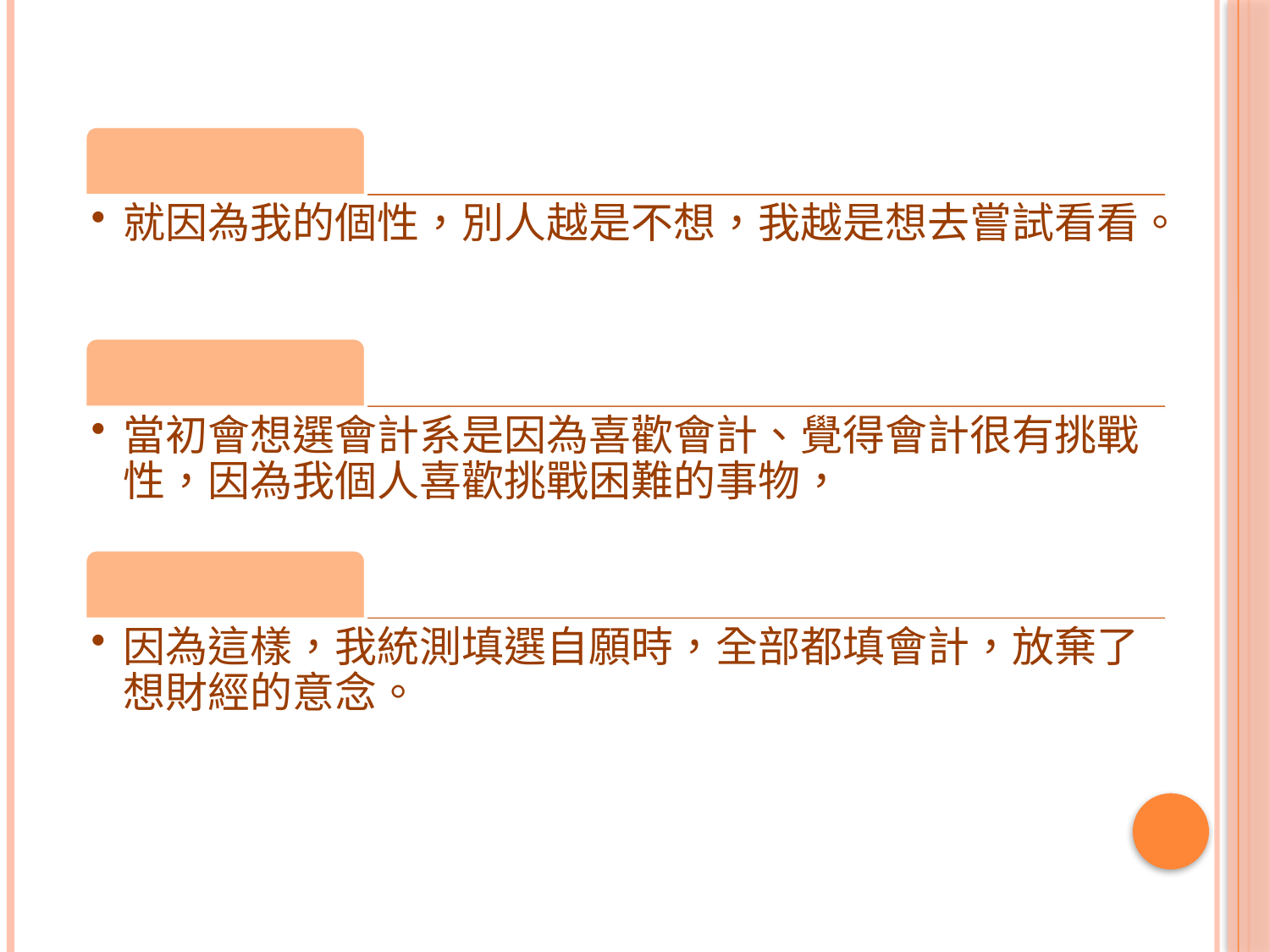

就因為我的個性，別人越是不想，我越是想去嘗試看看。

當初會想選會計系是因為喜歡會計、覺得會計很有挑戰性，因為我個人喜歡挑戰困難的事物，

因為這樣，我統測填選自願時，全部都填會計，放棄了想財經的意念。